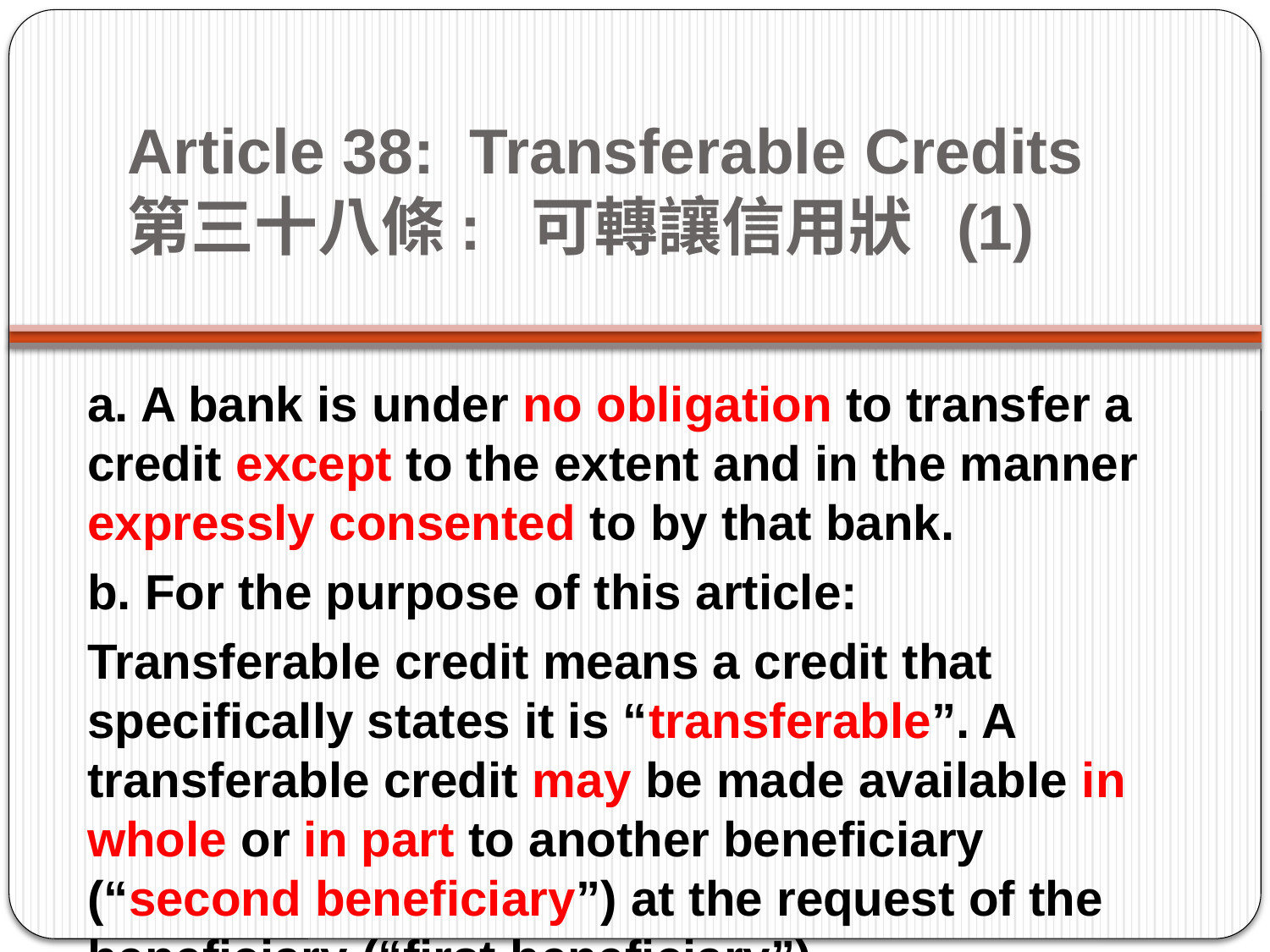

# Article 38:  Transferable Credits   第三十八條:  可轉讓信用狀  (1)
a. A bank is under no obligation to transfer a credit except to the extent and in the manner expressly consented to by that bank.
b. For the purpose of this article:
Transferable credit means a credit that specifically states it is “transferable”. A transferable credit may be made available in whole or in part to another beneficiary (“second beneficiary”) at the request of the beneficiary (“first beneficiary”).